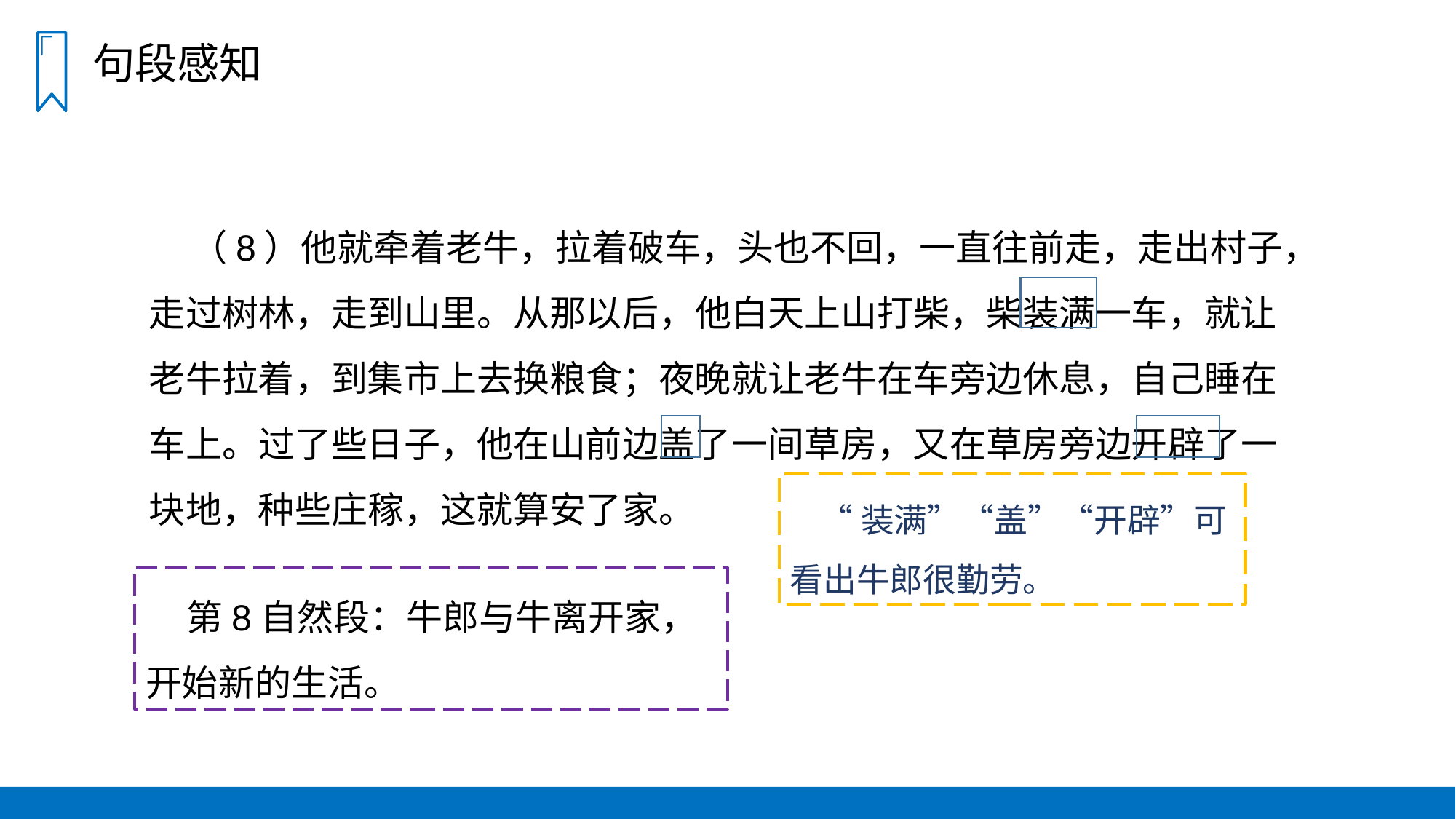

句段感知
    （8）他就牵着老牛，拉着破车，头也不回，一直往前走，走出村子，走过树林，走到山里。从那以后，他白天上山打柴，柴装满一车，就让老牛拉着，到集市上去换粮食；夜晚就让老牛在车旁边休息，自己睡在车上。过了些日子，他在山前边盖了一间草房，又在草房旁边开辟了一块地，种些庄稼，这就算安了家。

    “装满”“盖”“开辟”可看出牛郎很勤劳。
    第8自然段：牛郎与牛离开家，开始新的生活。